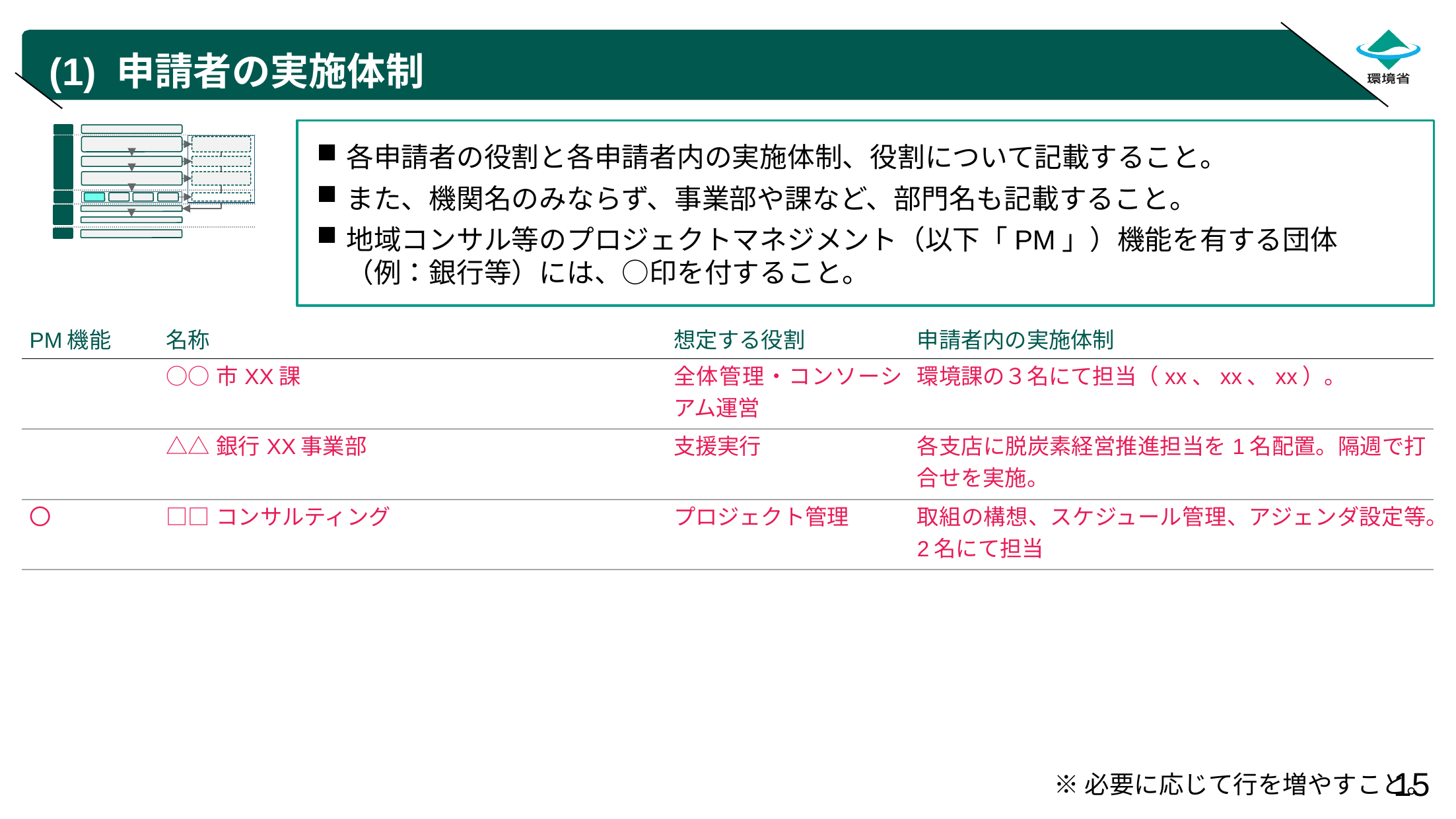

# (1) 申請者の実施体制
各申請者の役割と各申請者内の実施体制、役割について記載すること。
また、機関名のみならず、事業部や課など、部門名も記載すること。
地域コンサル等のプロジェクトマネジメント（以下「PM」）機能を有する団体（例：銀行等）には、○印を付すること。

| PM機能 | 名称 | 想定する役割 | 申請者内の実施体制 |
| --- | --- | --- | --- |
|  | ○○市XX課 | 全体管理・コンソーシアム運営 | 環境課の３名にて担当（xx、xx、xx）。 |
|  | △△銀行XX事業部 | 支援実行 | 各支店に脱炭素経営推進担当を1名配置。隔週で打合せを実施。 |
| 〇 | □□コンサルティング | プロジェクト管理 | 取組の構想、スケジュール管理、アジェンダ設定等。2名にて担当 |

※必要に応じて行を増やすこと。